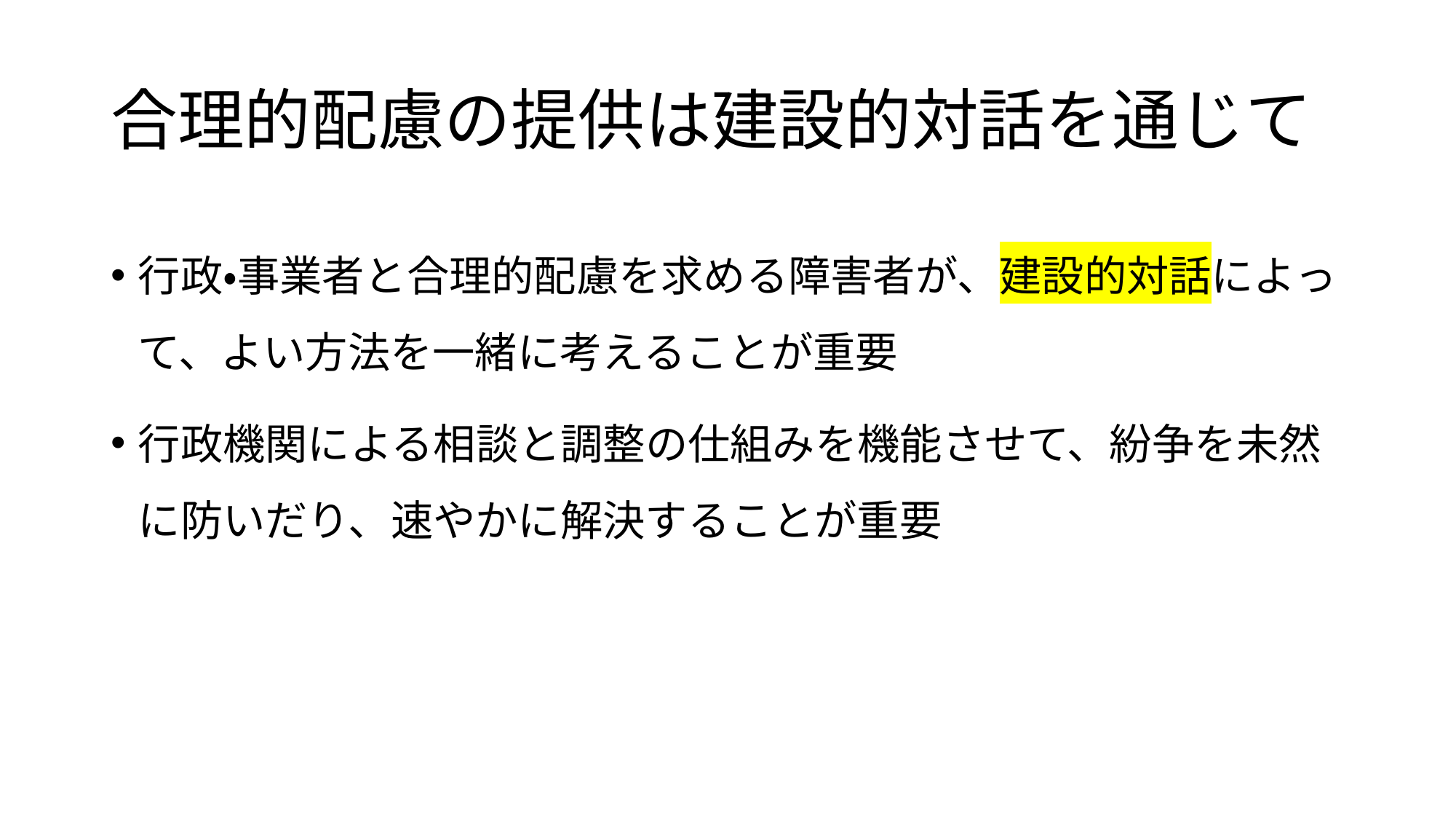

# 合理的配慮の提供は建設的対話を通じて
行政・事業者と合理的配慮を求める障害者が、建設的対話によって、よい方法を一緒に考えることが重要
行政機関による相談と調整の仕組みを機能させて、紛争を未然に防いだり、速やかに解決することが重要